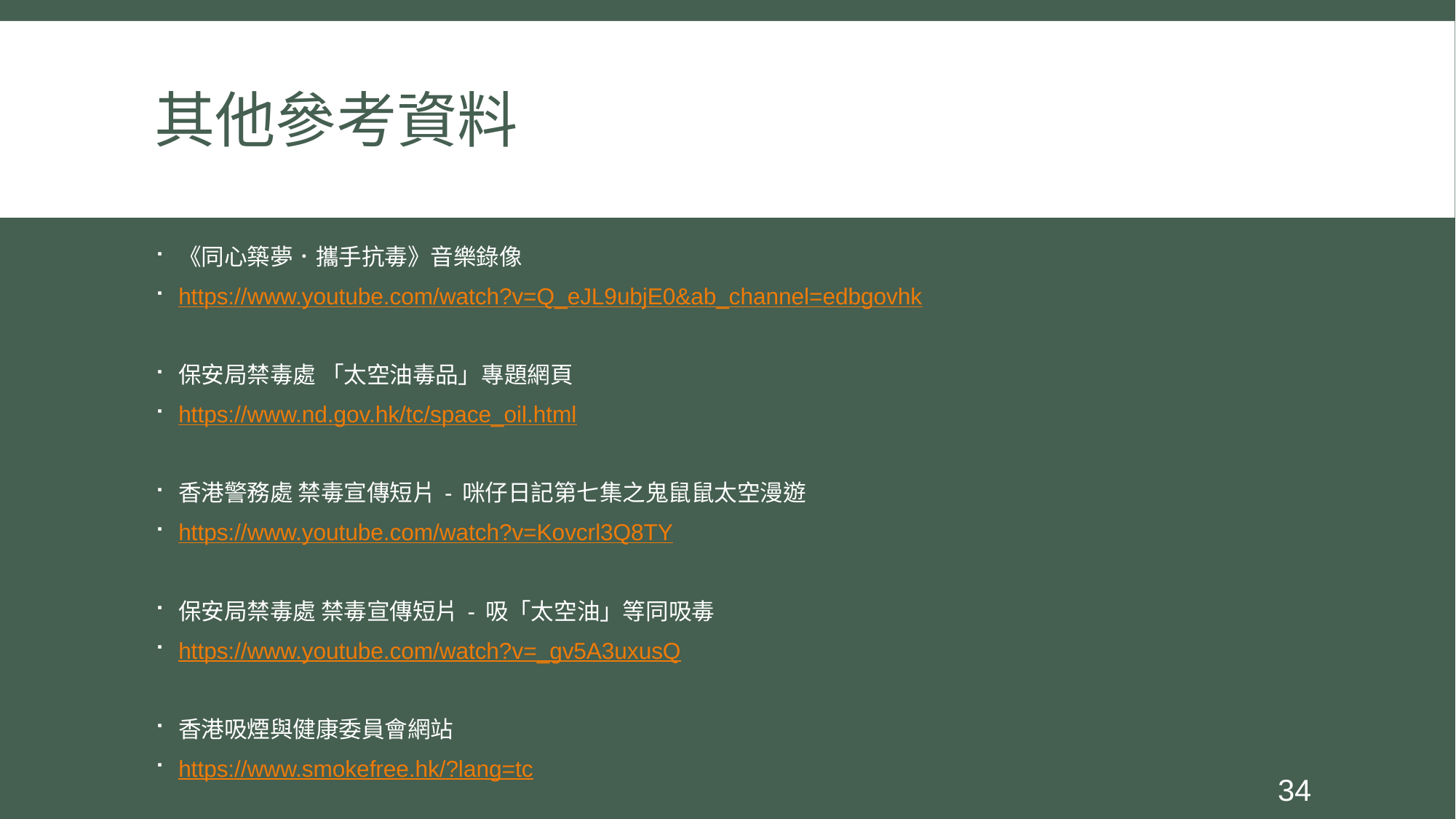

# 其他參考資料
《同心築夢．攜手抗毒》音樂錄像
https://www.youtube.com/watch?v=Q_eJL9ubjE0&ab_channel=edbgovhk

保安局禁毒處 「太空油毒品」專題網頁
https://www.nd.gov.hk/tc/space_oil.html

香港警務處 禁毒宣傳短片 - 咪仔日記第七集之鬼鼠鼠太空漫遊
https://www.youtube.com/watch?v=Kovcrl3Q8TY

保安局禁毒處 禁毒宣傳短片 - 吸「太空油」等同吸毒
https://www.youtube.com/watch?v=_gv5A3uxusQ

香港吸煙與健康委員會網站
https://www.smokefree.hk/?lang=tc

34